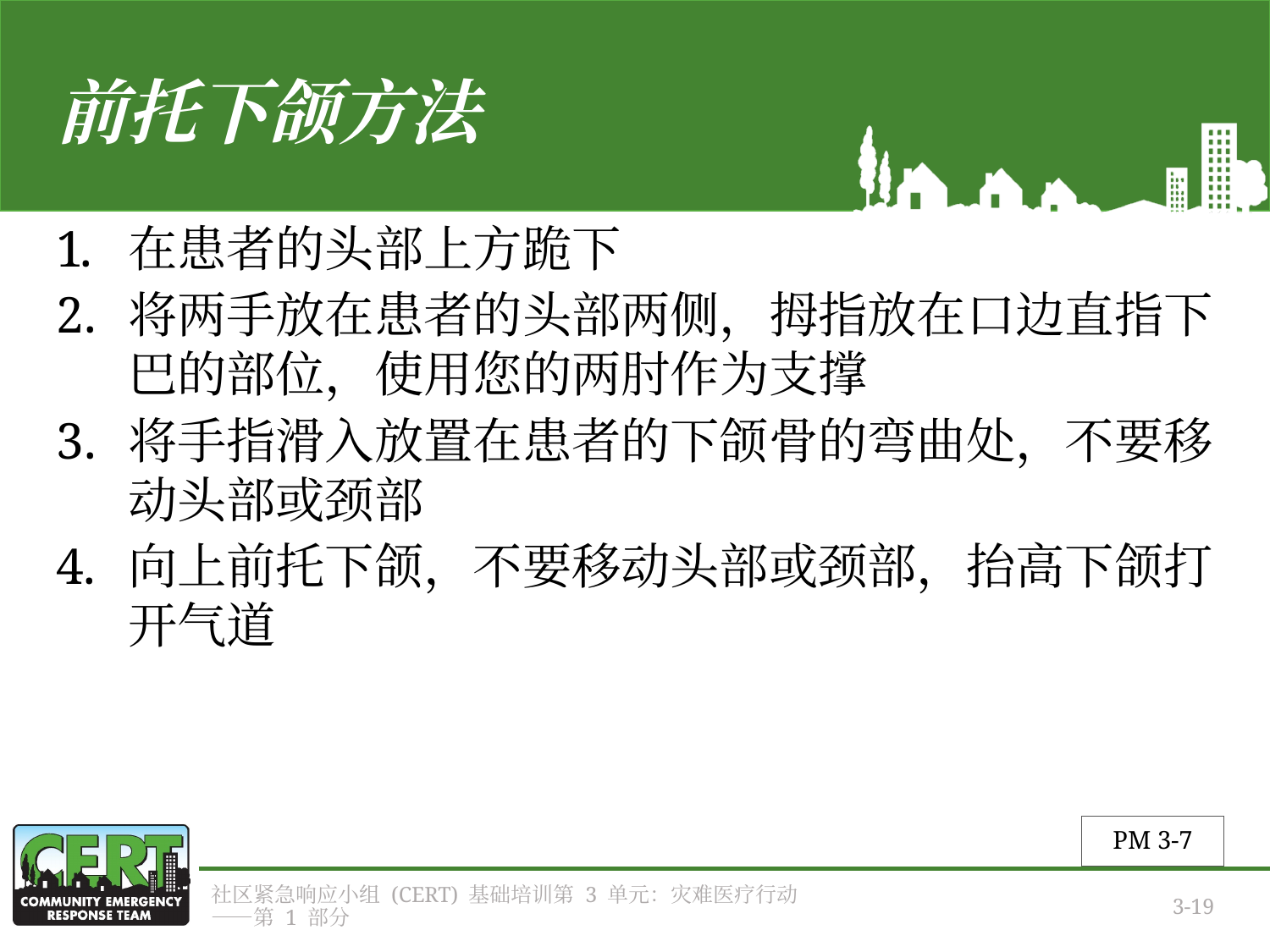

# 前托下颌方法
在患者的头部上方跪下
将两手放在患者的头部两侧，拇指放在口边直指下巴的部位，使用您的两肘作为支撑
将手指滑入放置在患者的下颌骨的弯曲处，不要移动头部或颈部
向上前托下颌，不要移动头部或颈部，抬高下颌打开气道

PM 3-7
社区紧急响应小组 (CERT) 基础培训第 3 单元：灾难医疗行动——第 1 部分
3-19